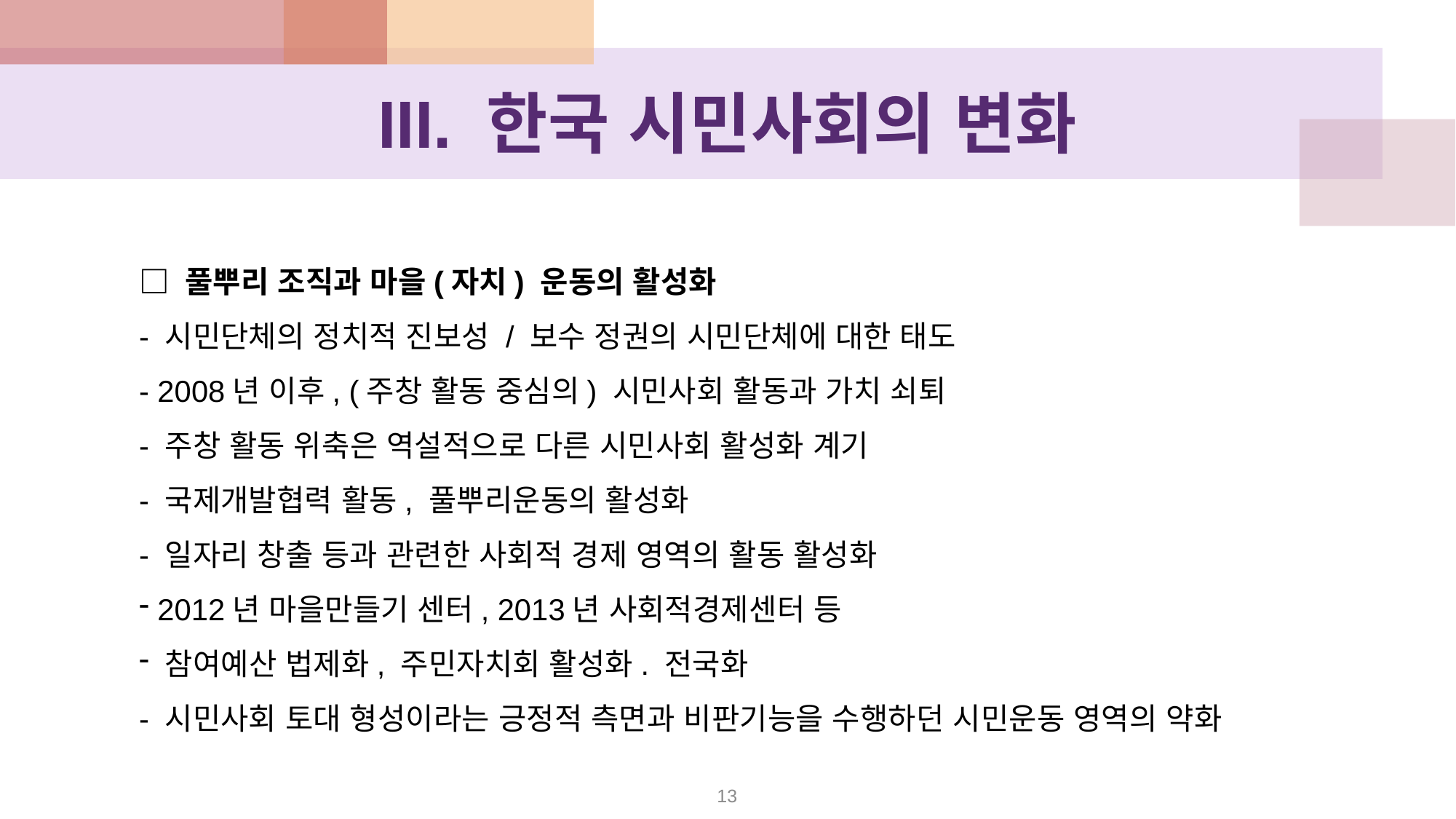

# III. 한국 시민사회의 변화
□ 풀뿌리 조직과 마을(자치) 운동의 활성화
- 시민단체의 정치적 진보성 / 보수 정권의 시민단체에 대한 태도
- 2008년 이후, (주창 활동 중심의) 시민사회 활동과 가치 쇠퇴
- 주창 활동 위축은 역설적으로 다른 시민사회 활성화 계기
- 국제개발협력 활동, 풀뿌리운동의 활성화
- 일자리 창출 등과 관련한 사회적 경제 영역의 활동 활성화
 2012년 마을만들기 센터, 2013년 사회적경제센터 등
 참여예산 법제화, 주민자치회 활성화. 전국화
- 시민사회 토대 형성이라는 긍정적 측면과 비판기능을 수행하던 시민운동 영역의 약화
13